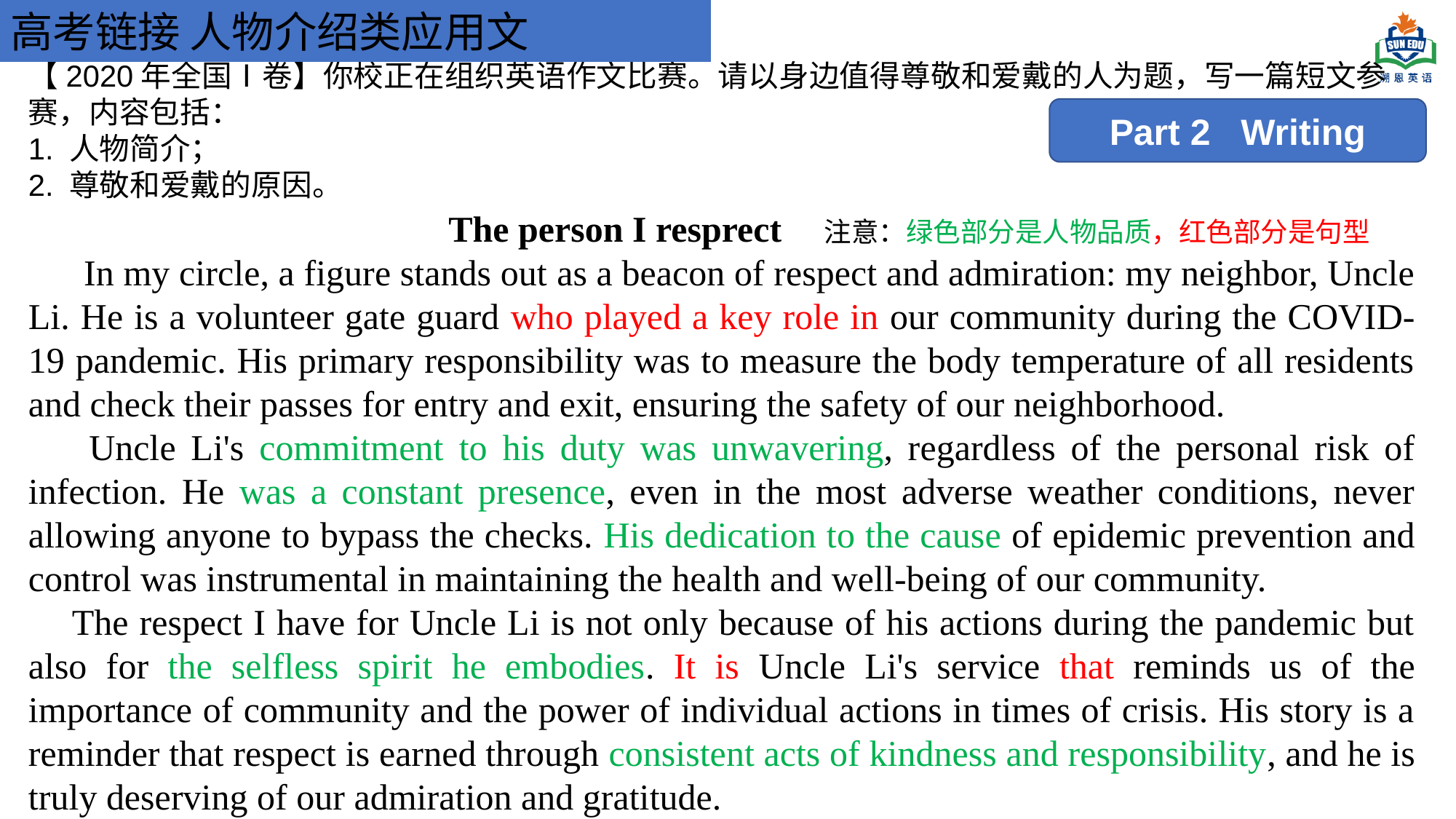

高考链接 人物介绍类应用文
【2020年全国Ⅰ卷】你校正在组织英语作文比赛。请以身边值得尊敬和爱戴的人为题，写一篇短文参赛，内容包括：
1. 人物简介；
2. 尊敬和爱戴的原因。
Part 2   Writing
                                                      The person I resprect
      In my circle, a figure stands out as a beacon of respect and admiration: my neighbor, Uncle Li. He is a volunteer gate guard who played a key role in our community during the COVID-19 pandemic. His primary responsibility was to measure the body temperature of all residents and check their passes for entry and exit, ensuring the safety of our neighborhood.
    Uncle Li's commitment to his duty was unwavering, regardless of the personal risk of infection. He was a constant presence, even in the most adverse weather conditions, never allowing anyone to bypass the checks. His dedication to the cause of epidemic prevention and control was instrumental in maintaining the health and well-being of our community.
    The respect I have for Uncle Li is not only because of his actions during the pandemic but also for the selfless spirit he embodies. It is Uncle Li's service that reminds us of the importance of community and the power of individual actions in times of crisis. His story is a reminder that respect is earned through consistent acts of kindness and responsibility, and he is truly deserving of our admiration and gratitude.
注意：绿色部分是人物品质，红色部分是句型